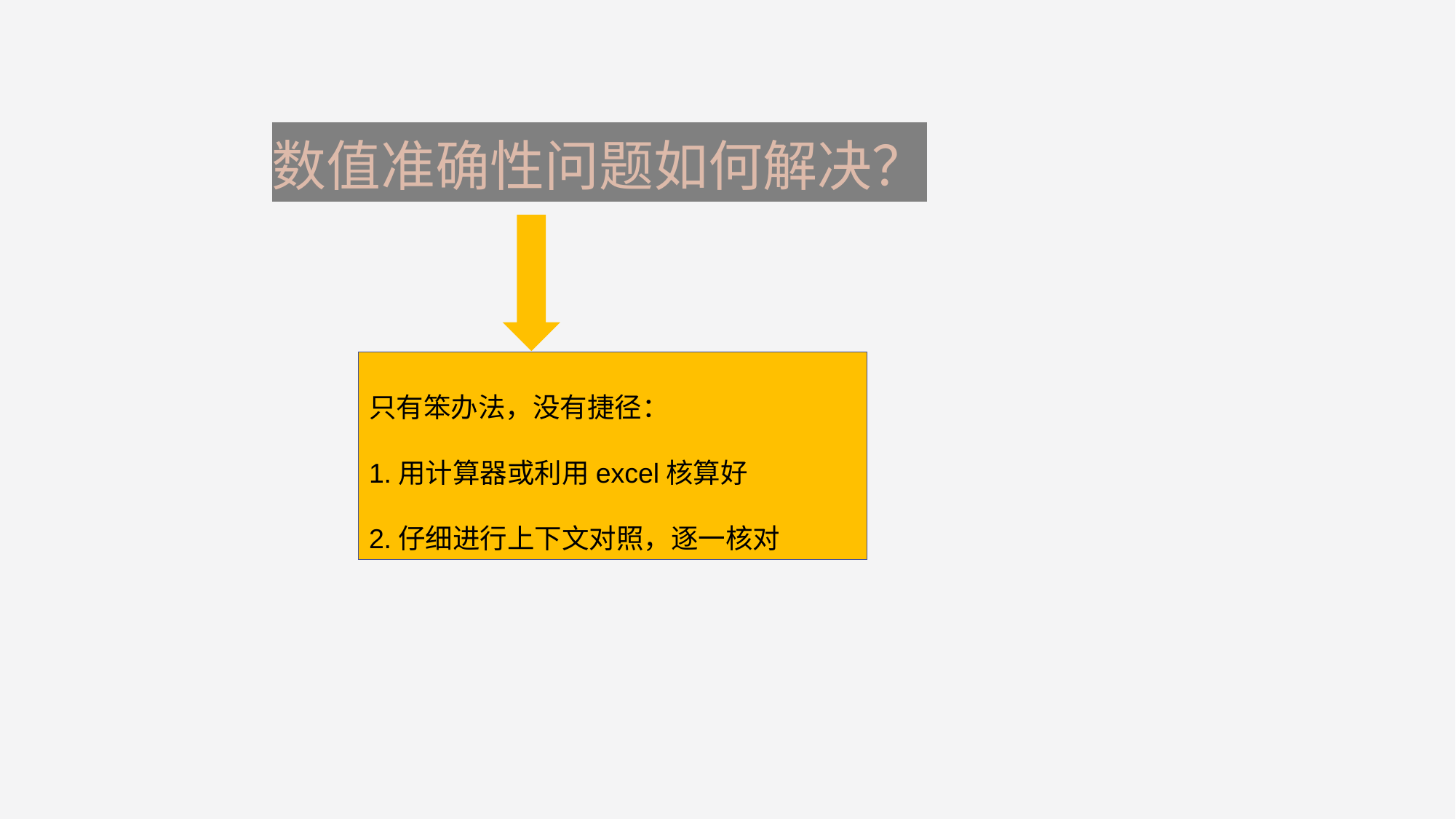

数值准确性问题如何解决？

只有笨办法，没有捷径：
1.用计算器或利用excel核算好
2.仔细进行上下文对照，逐一核对